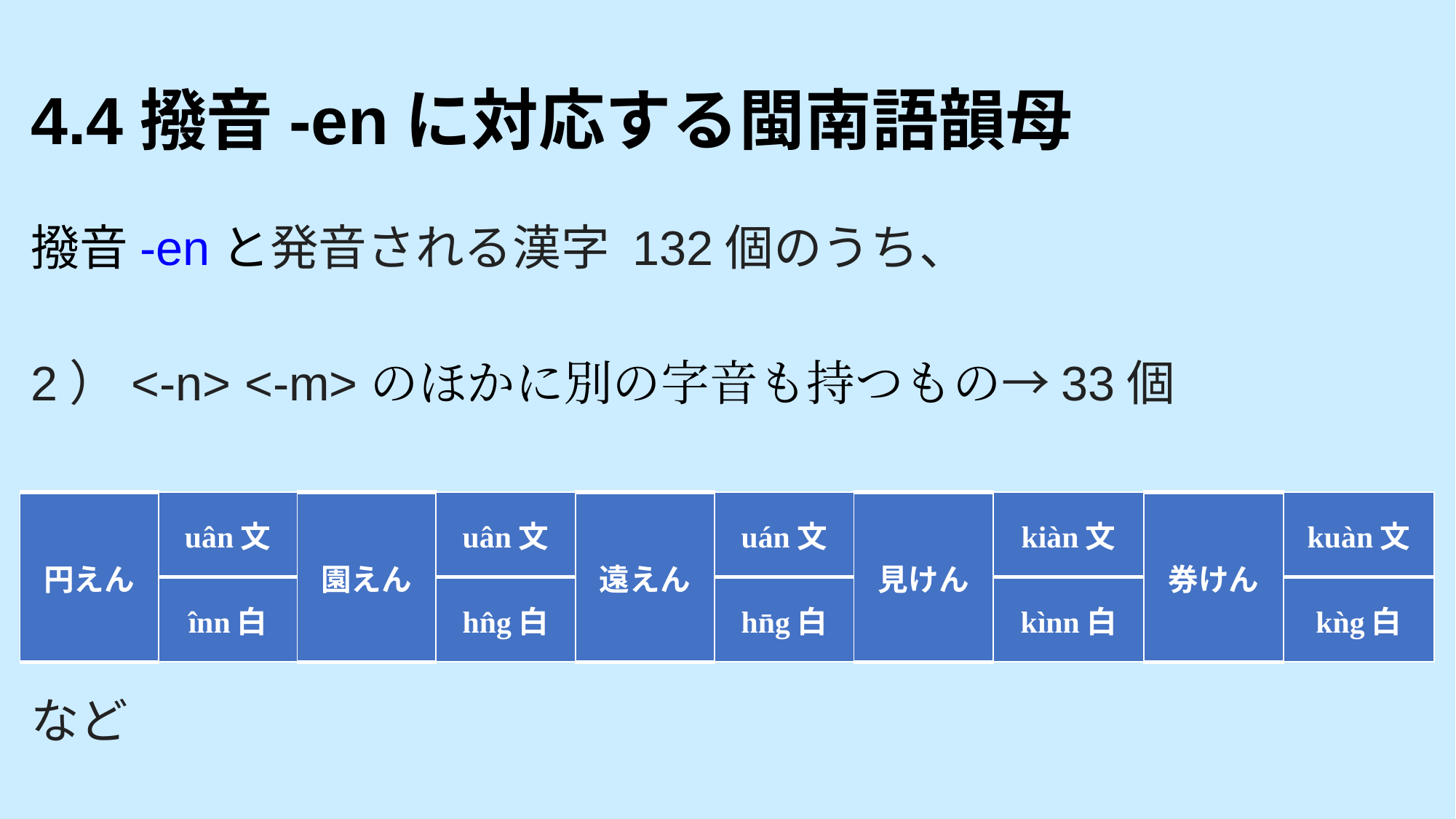

# 4.4撥音-enに対応する閩南語韻母
撥音-enと発音される漢字 132個のうち、

2） <-n> <-m>のほかに別の字音も持つもの→33個

など

| 円えん | uân文 | 園えん | uân文 | 遠えん | uán文 | 見けん | kiàn文 | 券けん | kuàn文 |
| --- | --- | --- | --- | --- | --- | --- | --- | --- | --- |
|  | înn白 |  | hn̂g白 |  | hn̄g白 |  | kìnn白 |  | kǹg白 |